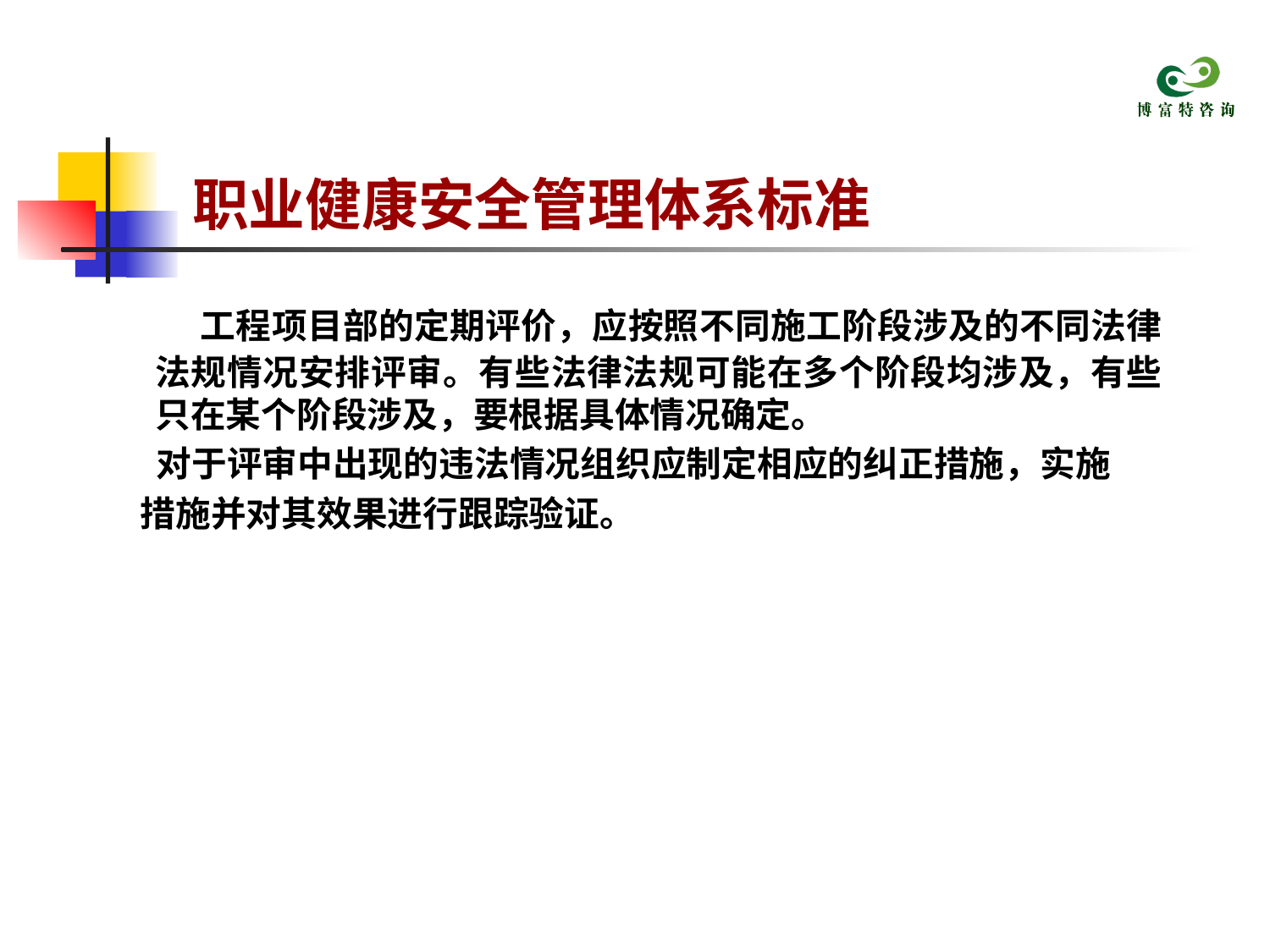

# 职业健康安全管理体系标准
      工程项目部的定期评价，应按照不同施工阶段涉及的不同法律法规情况安排评审。有些法律法规可能在多个阶段均涉及，有些只在某个阶段涉及，要根据具体情况确定。
     对于评审中出现的违法情况组织应制定相应的纠正措施，实施
   措施并对其效果进行跟踪验证。

143